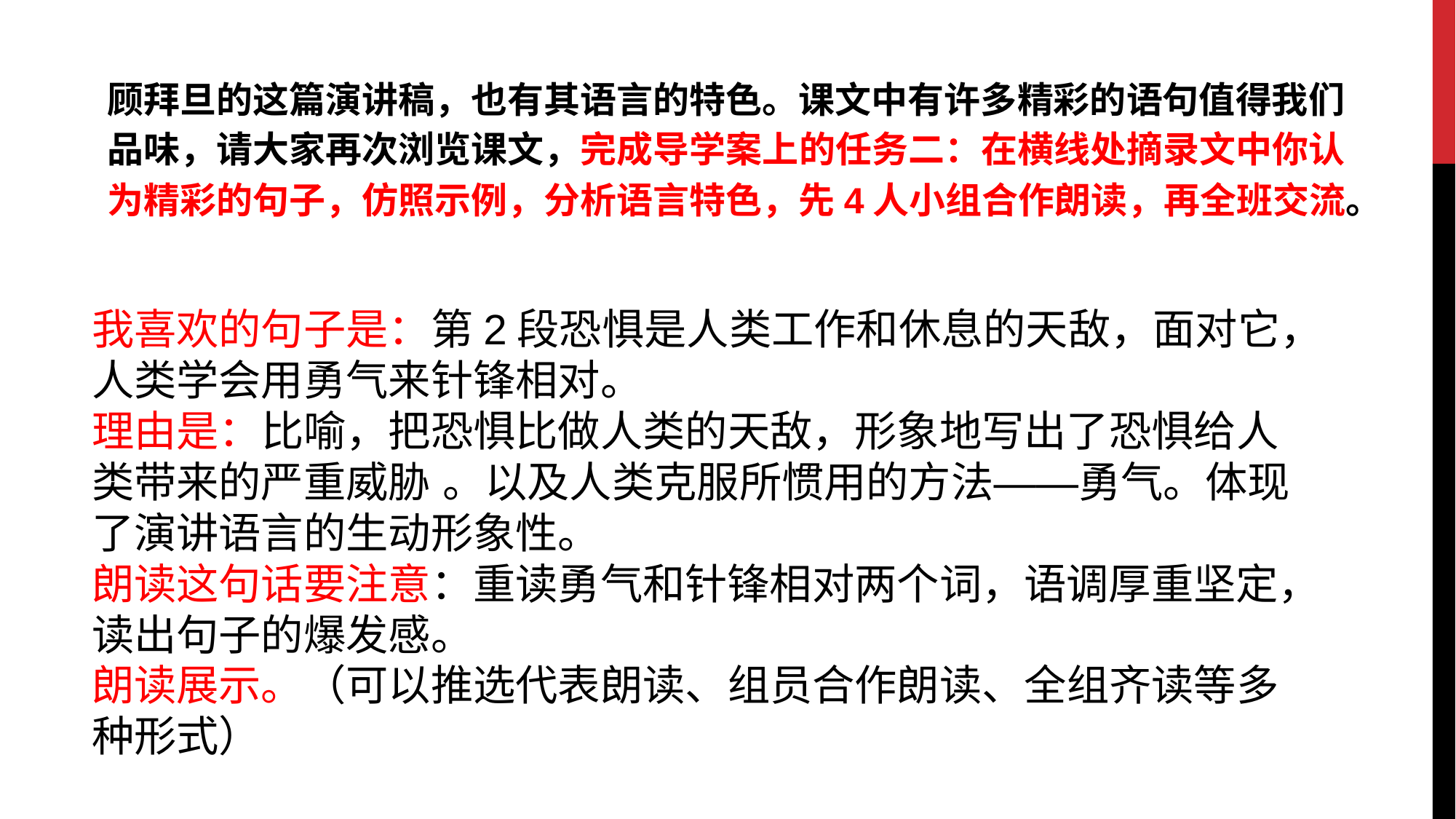

顾拜旦的这篇演讲稿，也有其语言的特色。课文中有许多精彩的语句值得我们品味，请大家再次浏览课文，完成导学案上的任务二：在横线处摘录文中你认为精彩的句子，仿照示例，分析语言特色，先4人小组合作朗读，再全班交流。
我喜欢的句子是：第2段恐惧是人类工作和休息的天敌，面对它，人类学会用勇气来针锋相对。
理由是：比喻，把恐惧比做人类的天敌，形象地写出了恐惧给人类带来的严重威胁 。以及人类克服所惯用的方法——勇气。体现了演讲语言的生动形象性。
朗读这句话要注意：重读勇气和针锋相对两个词，语调厚重坚定，读出句子的爆发感。
朗读展示。（可以推选代表朗读、组员合作朗读、全组齐读等多种形式）